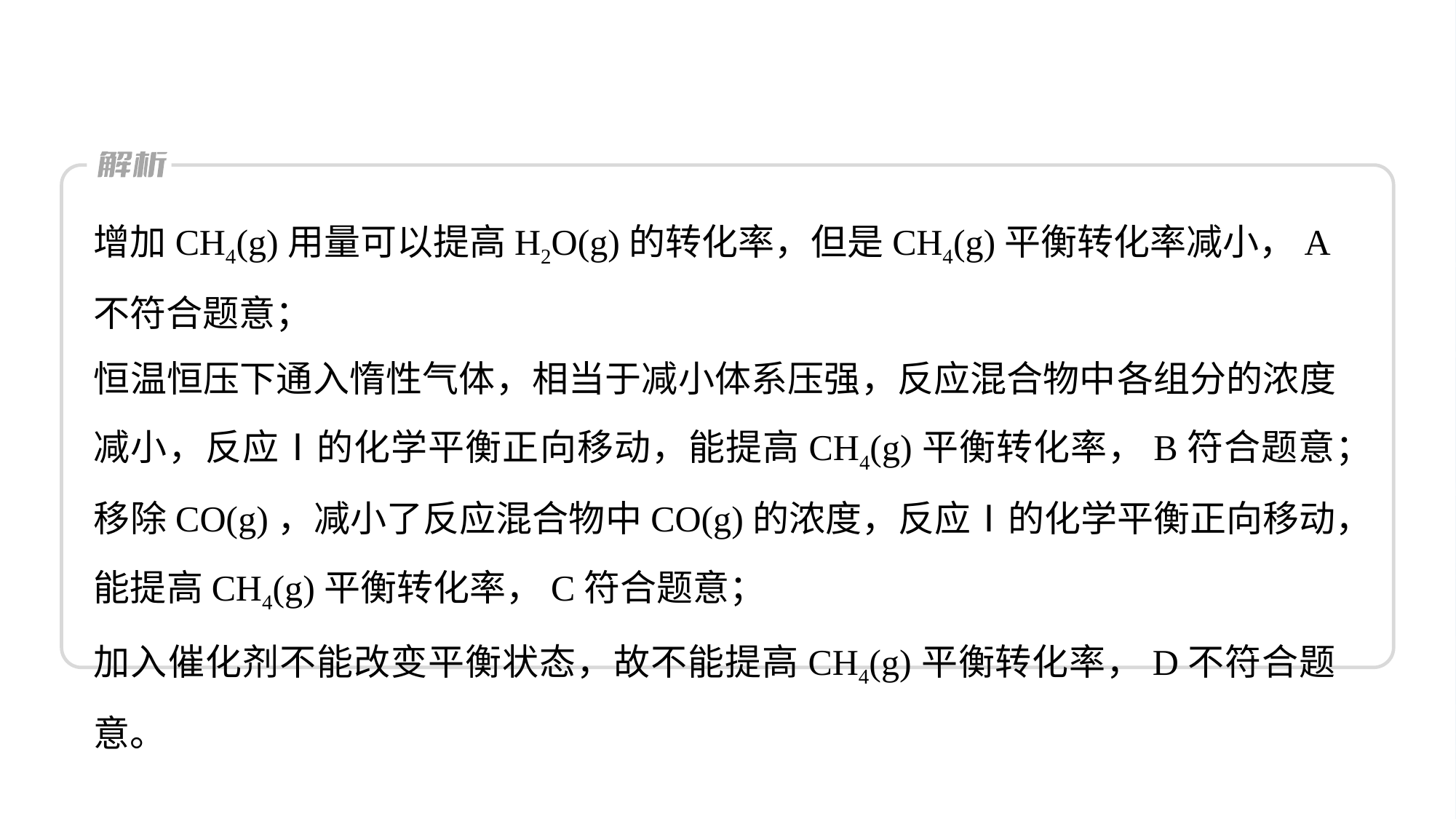

增加CH4(g)用量可以提高H2O(g)的转化率，但是CH4(g)平衡转化率减小，A不符合题意；
恒温恒压下通入惰性气体，相当于减小体系压强，反应混合物中各组分的浓度减小，反应Ⅰ的化学平衡正向移动，能提高CH4(g)平衡转化率，B符合题意；
移除CO(g)，减小了反应混合物中CO(g)的浓度，反应Ⅰ的化学平衡正向移动，能提高CH4(g)平衡转化率，C符合题意；
加入催化剂不能改变平衡状态，故不能提高CH4(g)平衡转化率，D不符合题意。